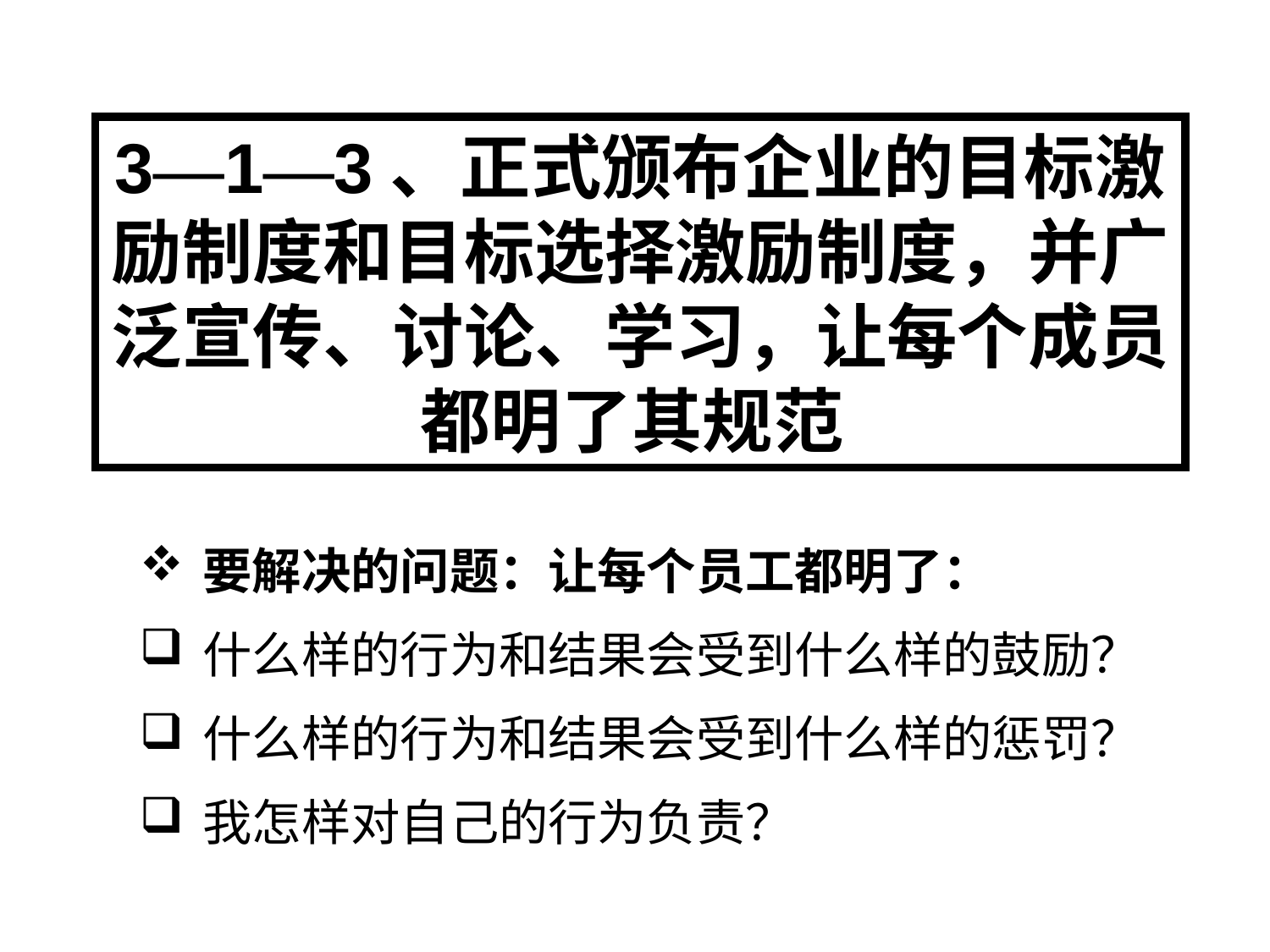

3—1—3、正式颁布企业的目标激励制度和目标选择激励制度，并广泛宣传、讨论、学习，让每个成员都明了其规范
要解决的问题：让每个员工都明了：
什么样的行为和结果会受到什么样的鼓励？
什么样的行为和结果会受到什么样的惩罚？
我怎样对自己的行为负责？